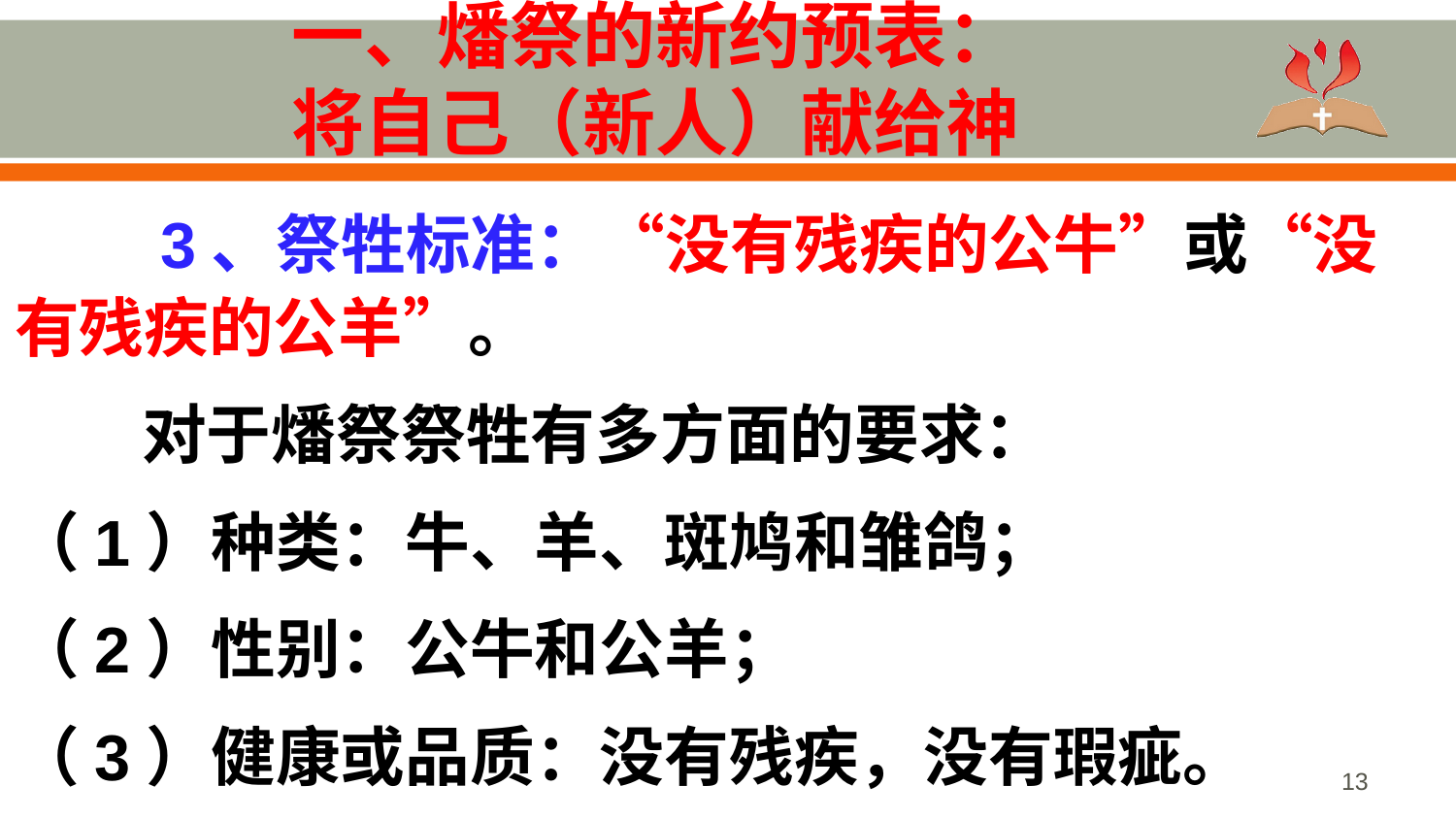

# 一、燔祭的新约预表： 将自己（新人）献给神
	3、祭牲标准：“没有残疾的公牛”或“没有残疾的公羊”。
对于燔祭祭牲有多方面的要求：
（1）种类：牛、羊、斑鸠和雏鸽；
（2）性别：公牛和公羊；
（3）健康或品质：没有残疾，没有瑕疵。

13